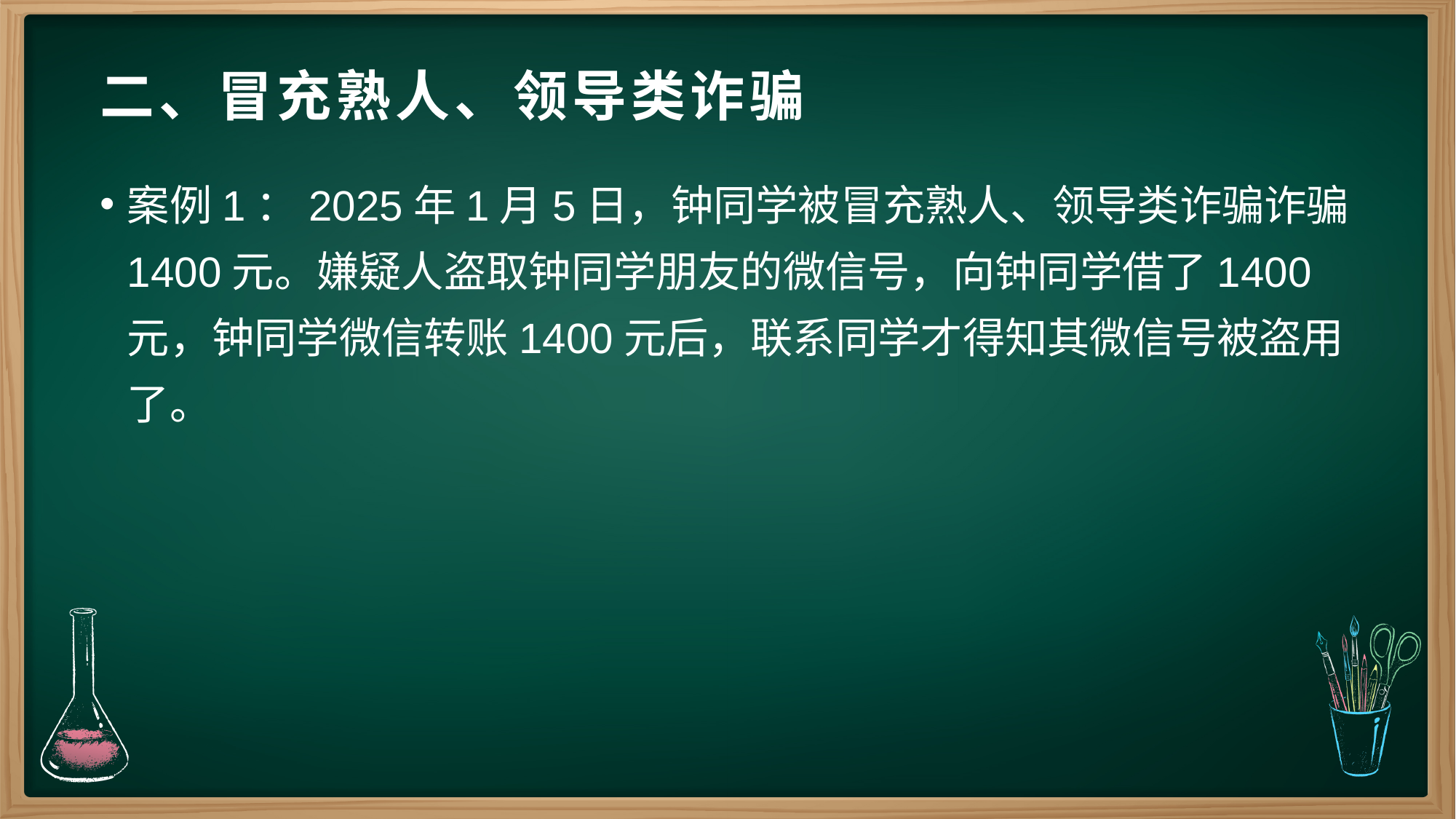

# 二、冒充熟人、领导类诈骗
案例1：2025年1月5日，钟同学被冒充熟人、领导类诈骗诈骗1400元。嫌疑人盗取钟同学朋友的微信号，向钟同学借了1400元，钟同学微信转账1400元后，联系同学才得知其微信号被盗用了。